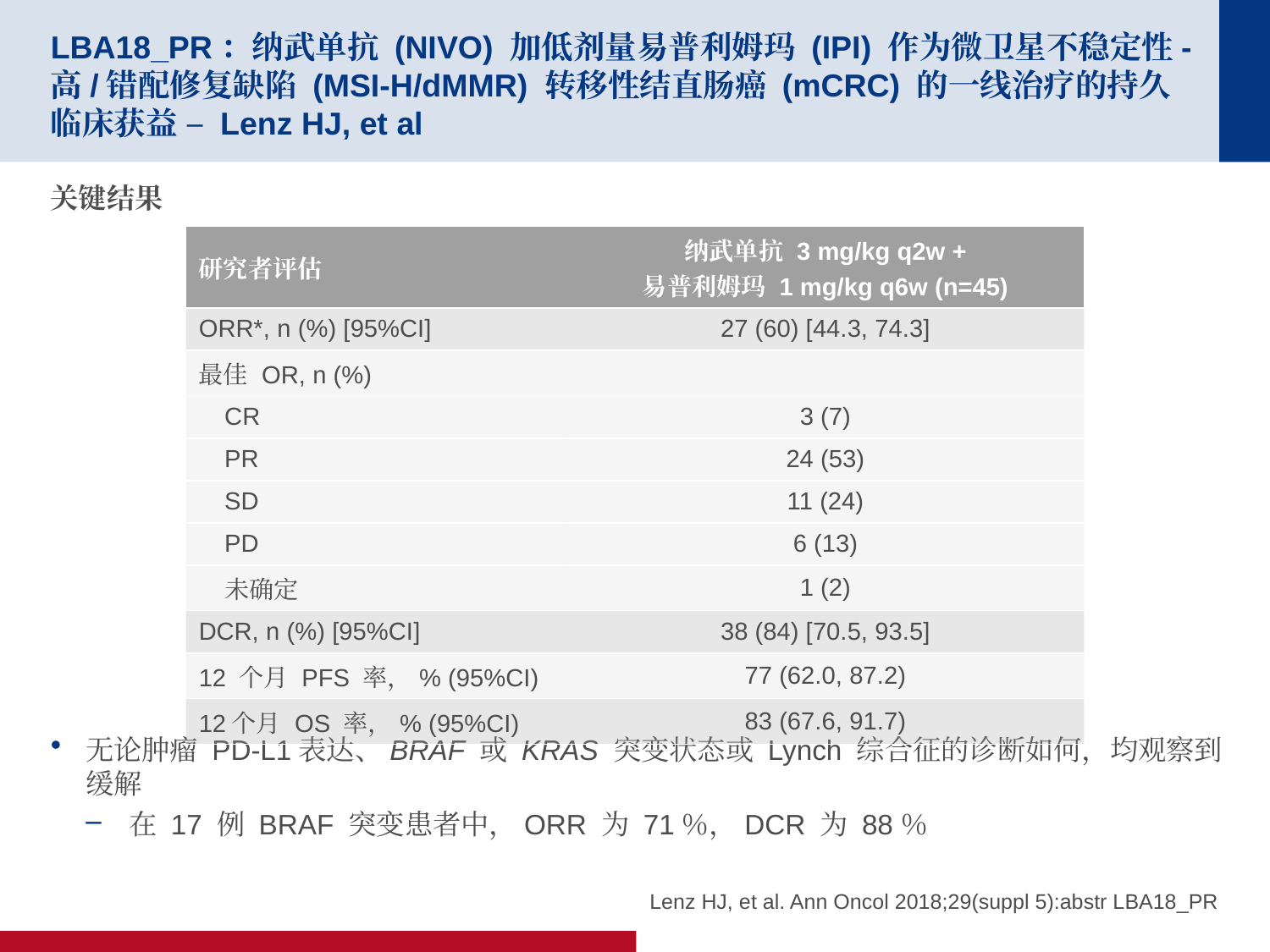

# LBA18_PR：纳武单抗 (NIVO) 加低剂量易普利姆玛 (IPI) 作为微卫星不稳定性-高/错配修复缺陷 (MSI-H/dMMR) 转移性结直肠癌 (mCRC) 的一线治疗的持久临床获益 – Lenz HJ, et al
关键结果

无论肿瘤 PD-L1表达、BRAF 或 KRAS 突变状态或 Lynch 综合征的诊断如何，均观察到缓解
在 17 例 BRAF 突变患者中，ORR 为 71％，DCR 为 88％

| 研究者评估 | 纳武单抗 3 mg/kg q2w + 易普利姆玛 1 mg/kg q6w (n=45) |
| --- | --- |
| ORR\*, n (%) [95%CI] | 27 (60) [44.3, 74.3] |
| 最佳 OR, n (%) |  |
| CR | 3 (7) |
| PR | 24 (53) |
| SD | 11 (24) |
| PD | 6 (13) |
| 未确定 | 1 (2) |
| DCR, n (%) [95%CI] | 38 (84) [70.5, 93.5] |
| 12 个月 PFS 率，% (95%CI) | 77 (62.0, 87.2) |
| 12个月 OS 率，% (95%CI) | 83 (67.6, 91.7) |
Lenz HJ, et al. Ann Oncol 2018;29(suppl 5):abstr LBA18_PR